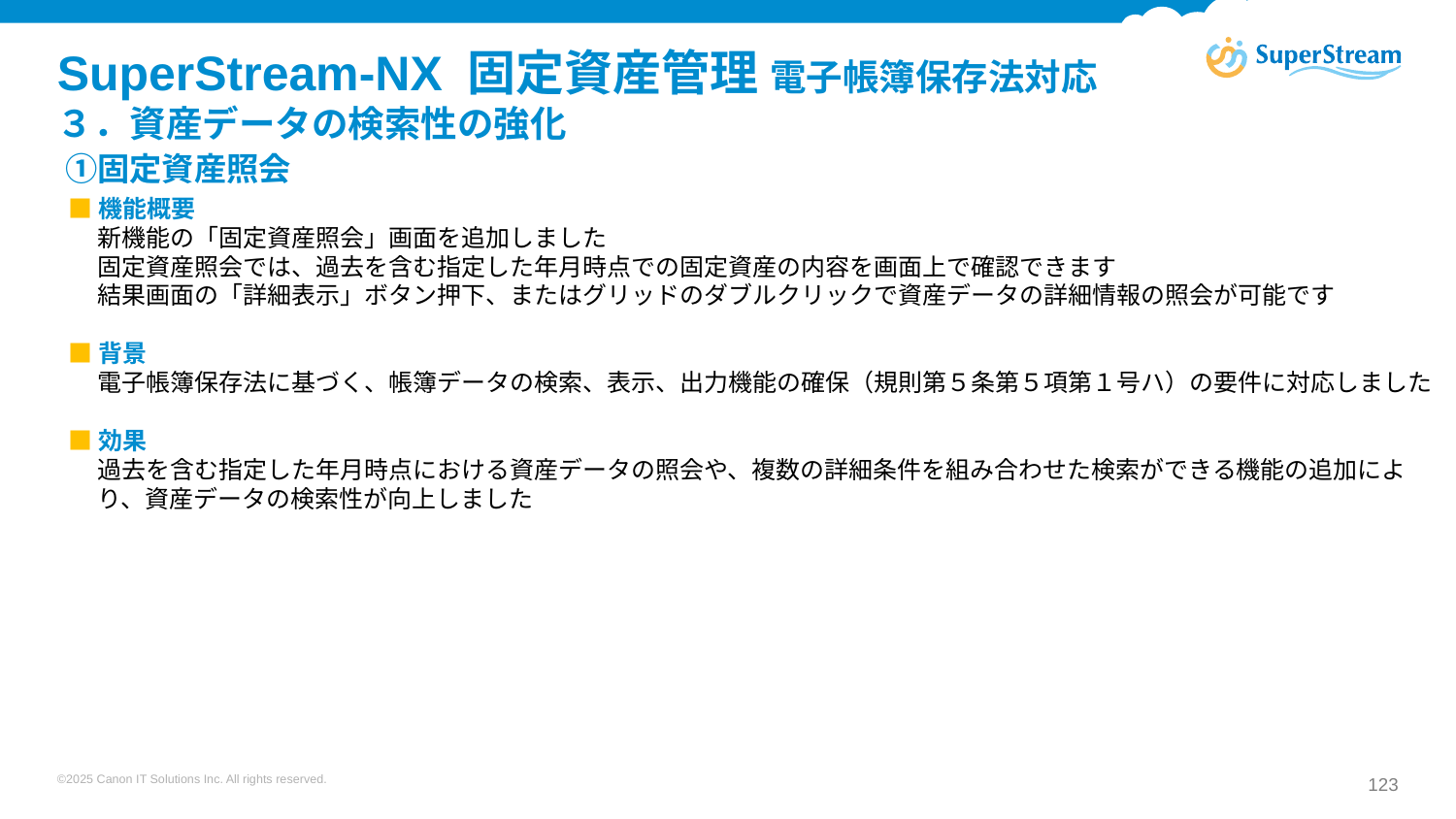

# SuperStream-NX 固定資産管理 電子帳簿保存法対応 ３．資産データの検索性の強化 ①固定資産照会
■機能概要
新機能の「固定資産照会」画面を追加しました
固定資産照会では、過去を含む指定した年月時点での固定資産の内容を画面上で確認できます
結果画面の「詳細表示」ボタン押下、またはグリッドのダブルクリックで資産データの詳細情報の照会が可能です

■背景
電子帳簿保存法に基づく、帳簿データの検索、表示、出力機能の確保（規則第５条第５項第１号ハ）の要件に対応しました

■効果
過去を含む指定した年月時点における資産データの照会や、複数の詳細条件を組み合わせた検索ができる機能の追加によ
り、資産データの検索性が向上しました
©2025 Canon IT Solutions Inc. All rights reserved.
123